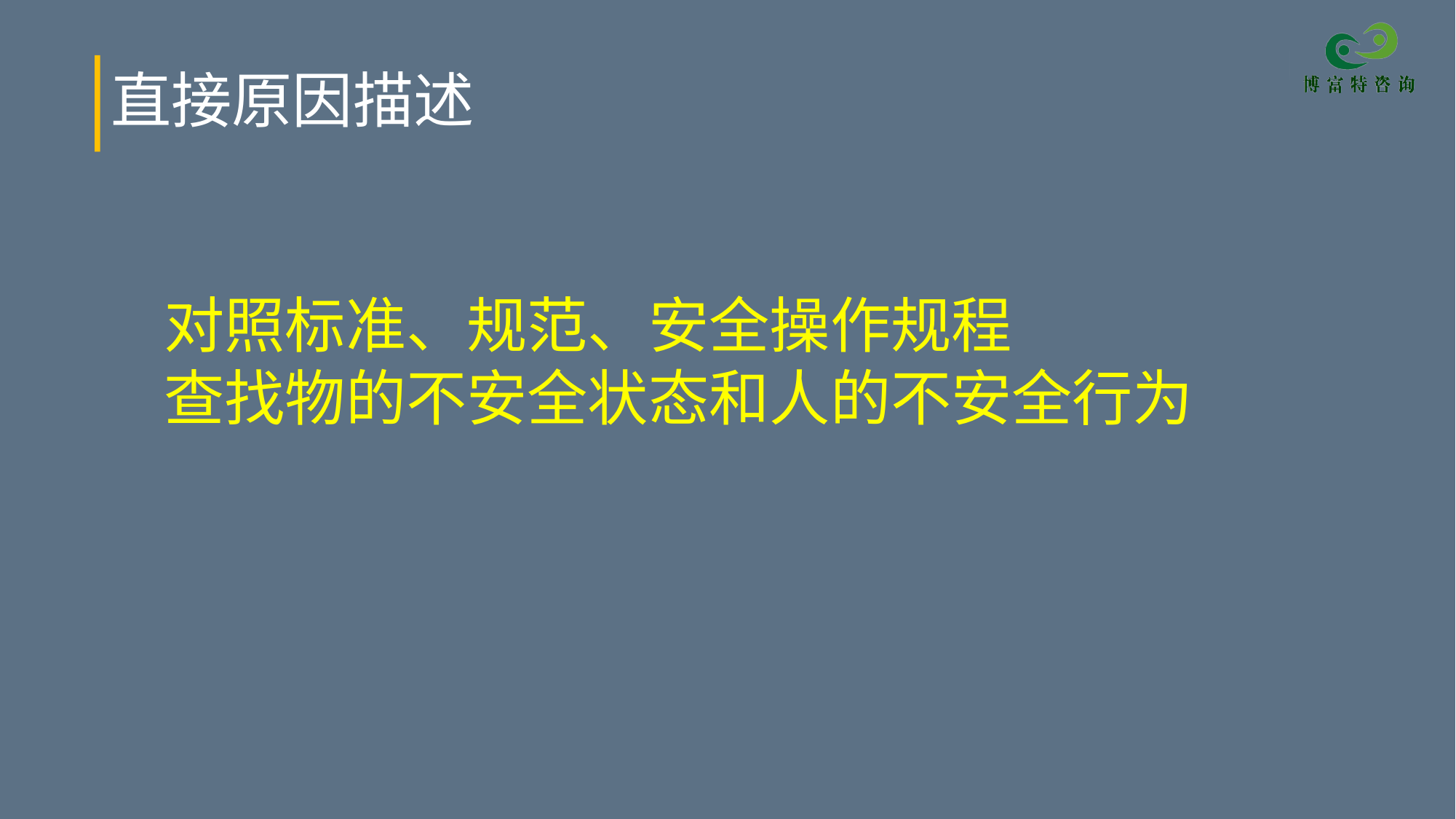

直接原因描述
对照标准、规范、安全操作规程
查找物的不安全状态和人的不安全行为